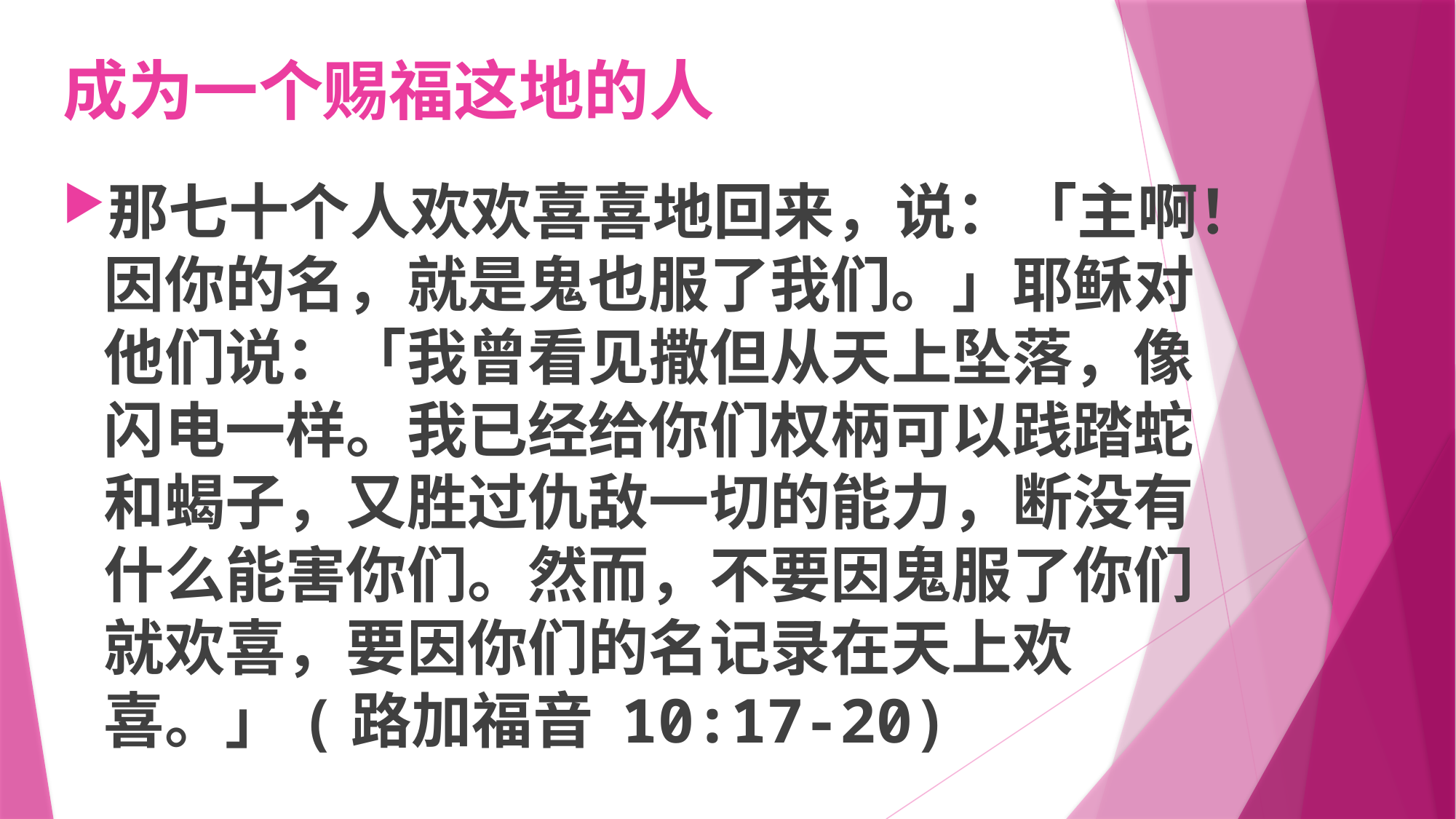

# 成为一个赐福这地的人
那七十个人欢欢喜喜地回来，说：「主啊！因你的名，就是鬼也服了我们。」耶稣对他们说：「我曾看见撒但从天上坠落，像闪电一样。我已经给你们权柄可以践踏蛇和蝎子，又胜过仇敌一切的能力，断没有什么能害你们。然而，不要因鬼服了你们就欢喜，要因你们的名记录在天上欢喜。」(路加福音 10:17-20)